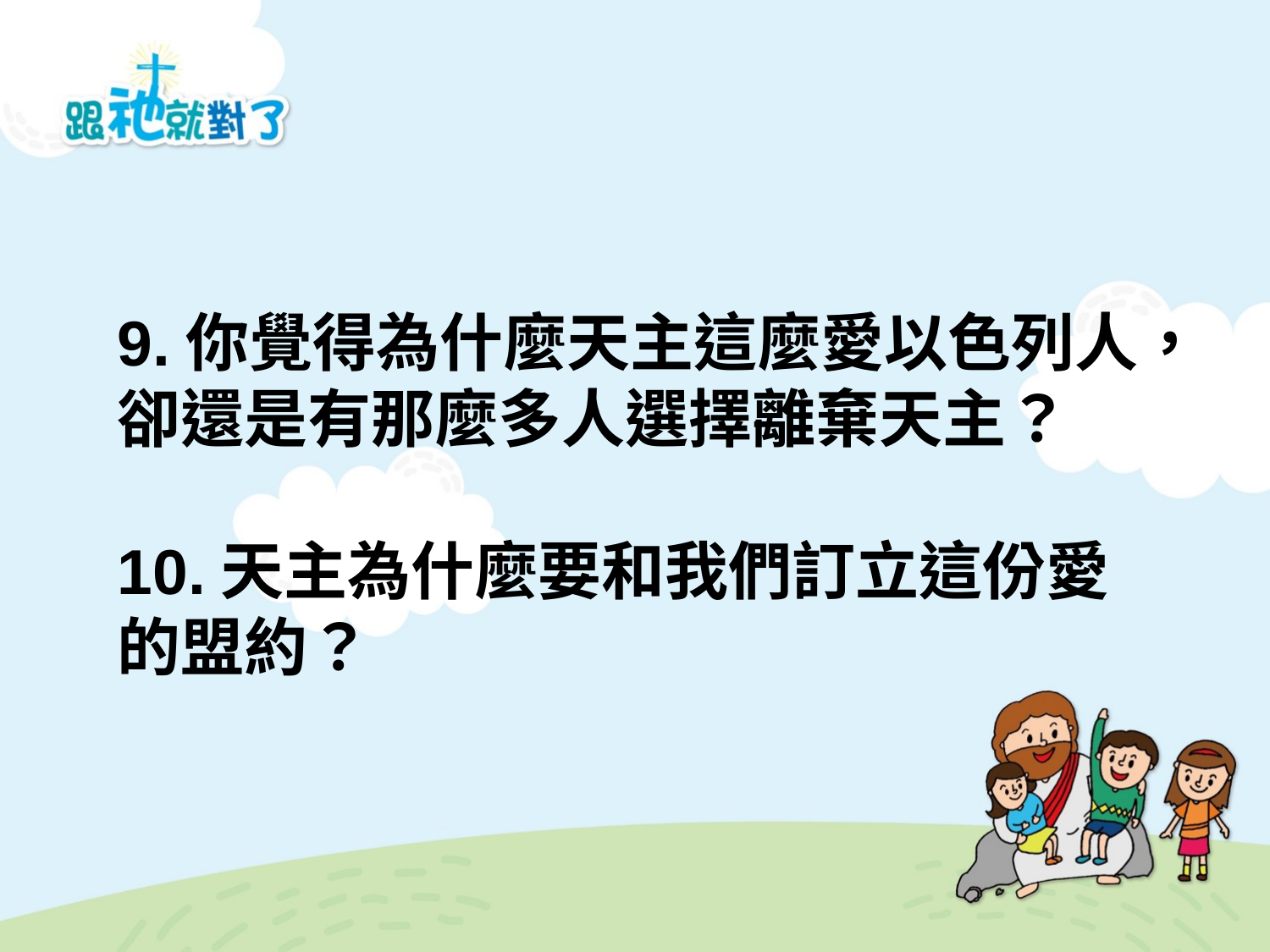

9.你覺得為什麼天主這麼愛以色列人，卻還是有那麼多人選擇離棄天主？

10.天主為什麼要和我們訂立這份愛的盟約？